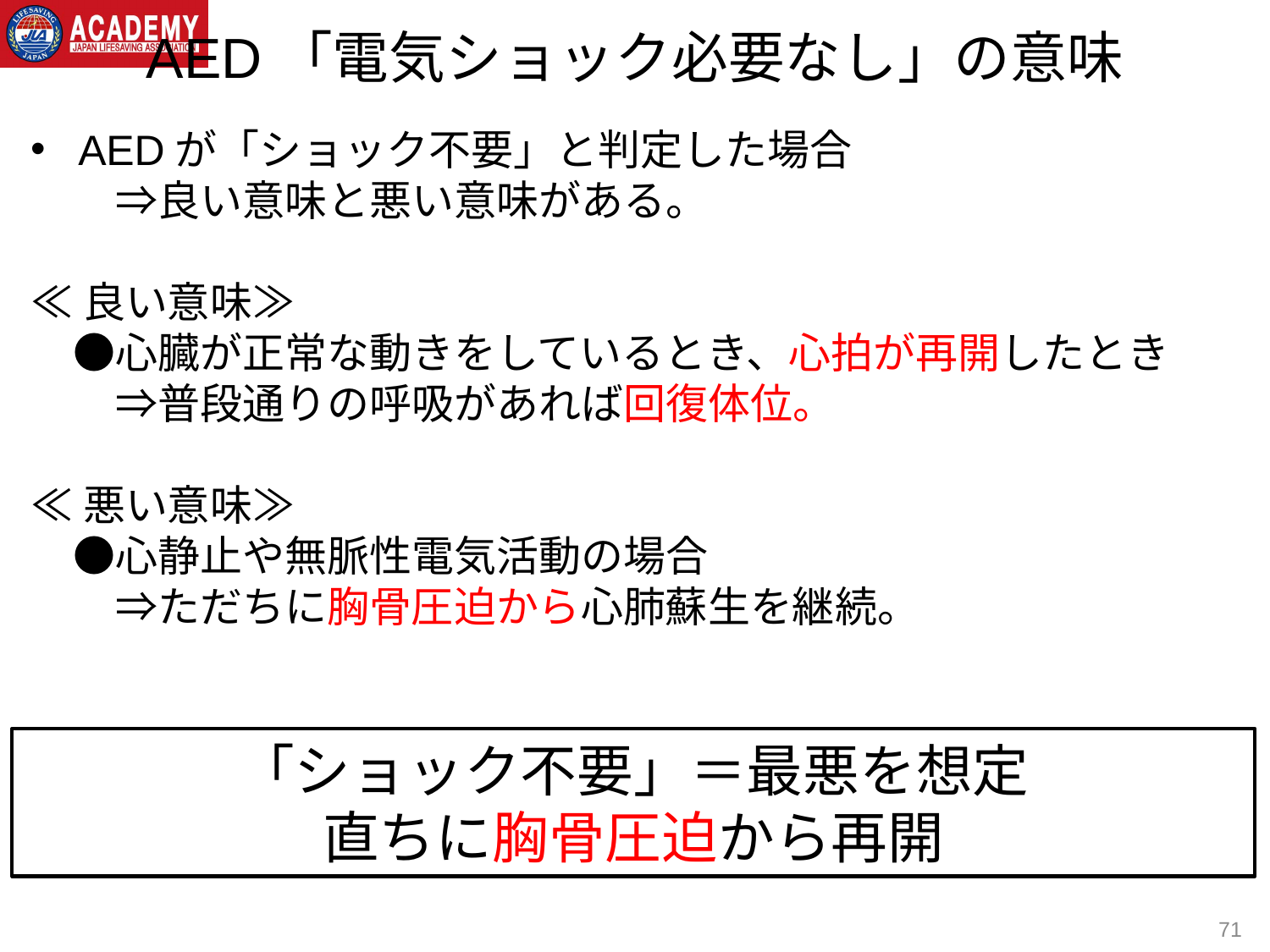

# AED「電気ショック必要なし」の意味
AEDが「ショック不要」と判定した場合
　　⇒良い意味と悪い意味がある。

≪良い意味≫
　●心臓が正常な動きをしているとき、心拍が再開したとき
　　⇒普段通りの呼吸があれば回復体位。

≪悪い意味≫
　●心静止や無脈性電気活動の場合
　　⇒ただちに胸骨圧迫から心肺蘇生を継続。

「ショック不要」＝最悪を想定
直ちに胸骨圧迫から再開
71